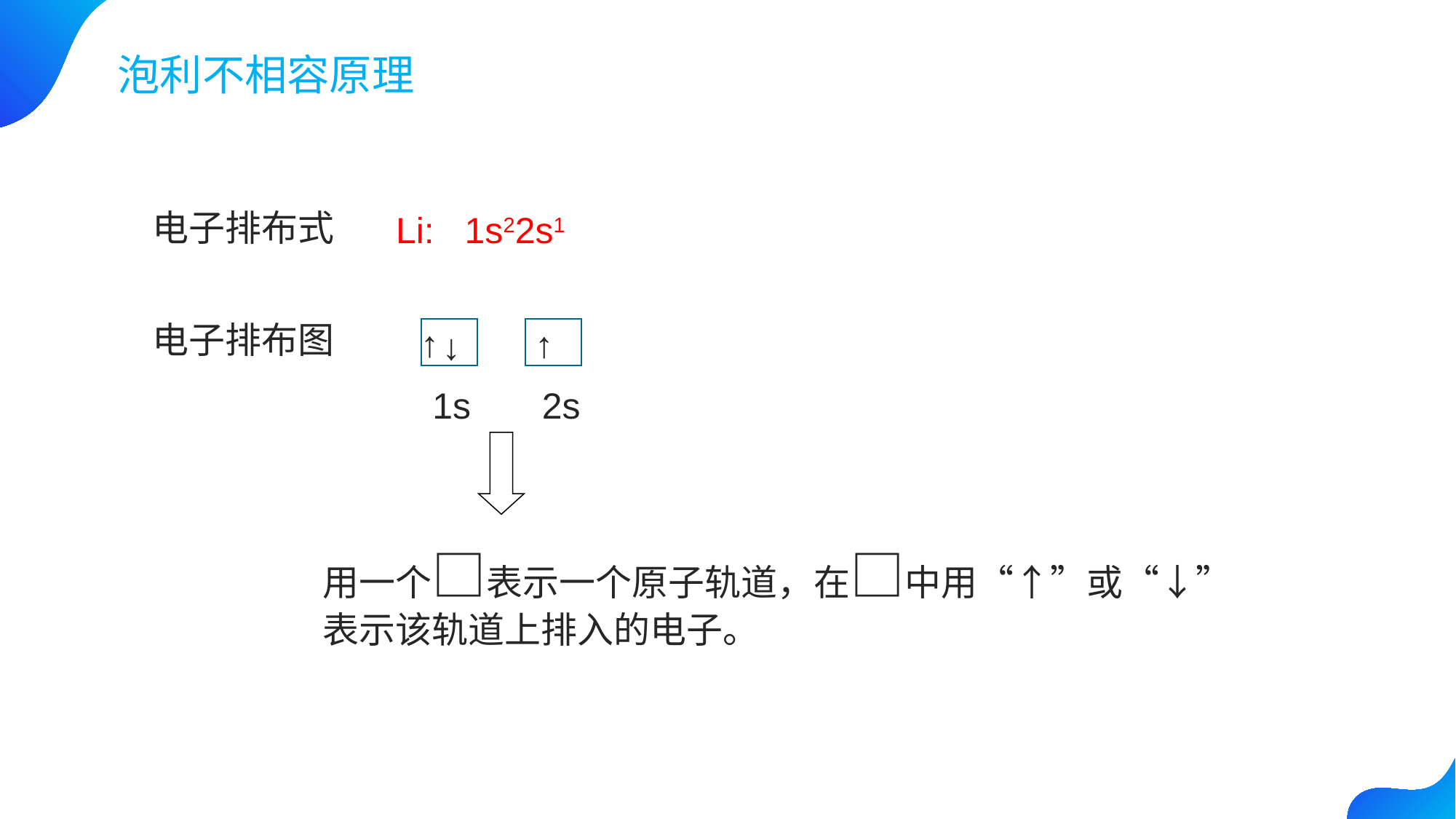

泡利不相容原理
电子排布式
Li:   1s22s1
电子排布图
↑
↓
↑

1s       2s

用一个□表示一个原子轨道，在□中用“↑”或“↓”表示该轨道上排入的电子。